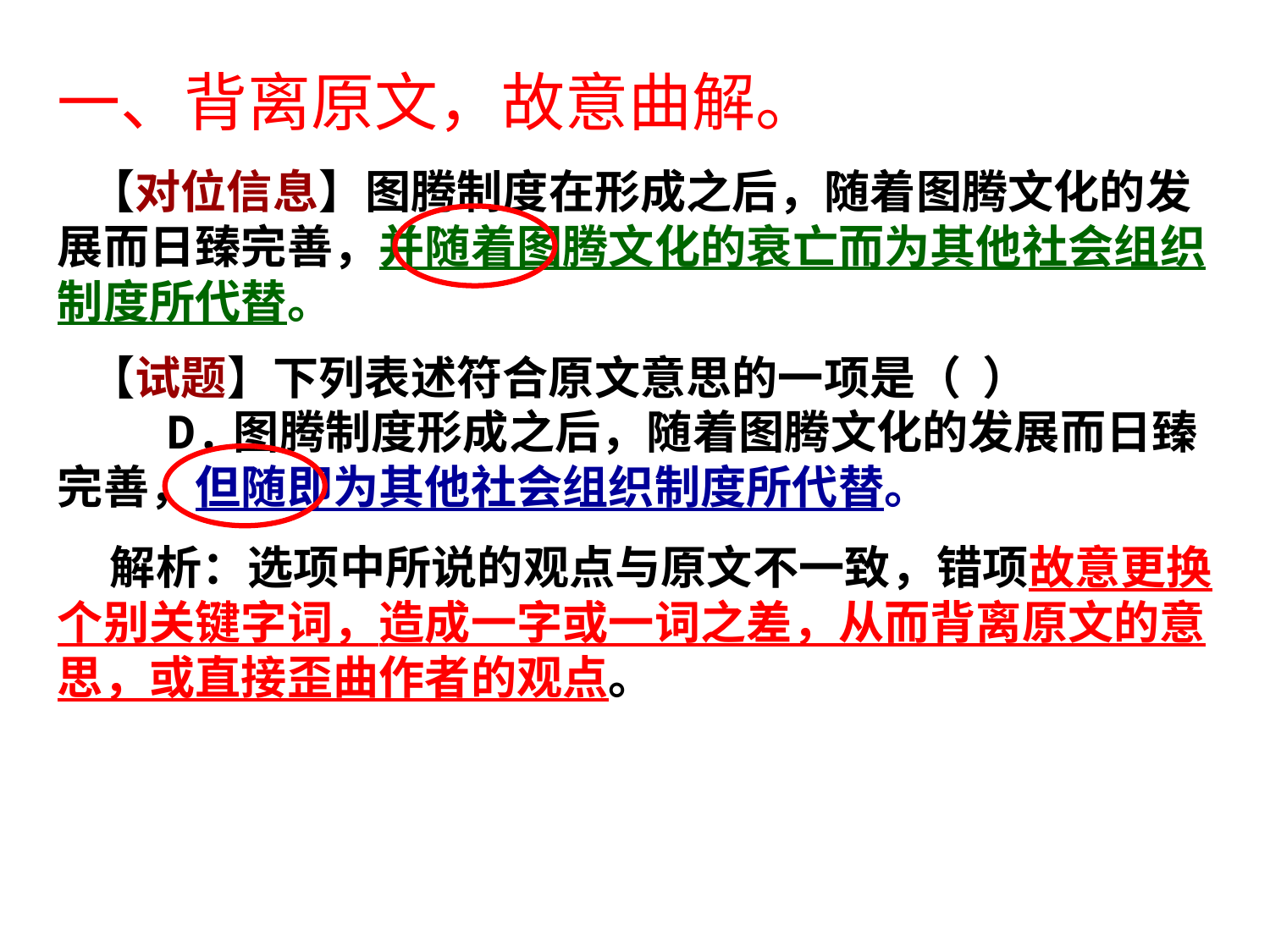

一、背离原文，故意曲解。
  【对位信息】图腾制度在形成之后，随着图腾文化的发展而日臻完善，并随着图腾文化的衰亡而为其他社会组织制度所代替。

  【试题】下列表述符合原文意思的一项是（  ）
    D.图腾制度形成之后，随着图腾文化的发展而日臻完善，但随即为其他社会组织制度所代替。

    解析：选项中所说的观点与原文不一致，错项故意更换个别关键字词，造成一字或一词之差，从而背离原文的意思，或直接歪曲作者的观点。